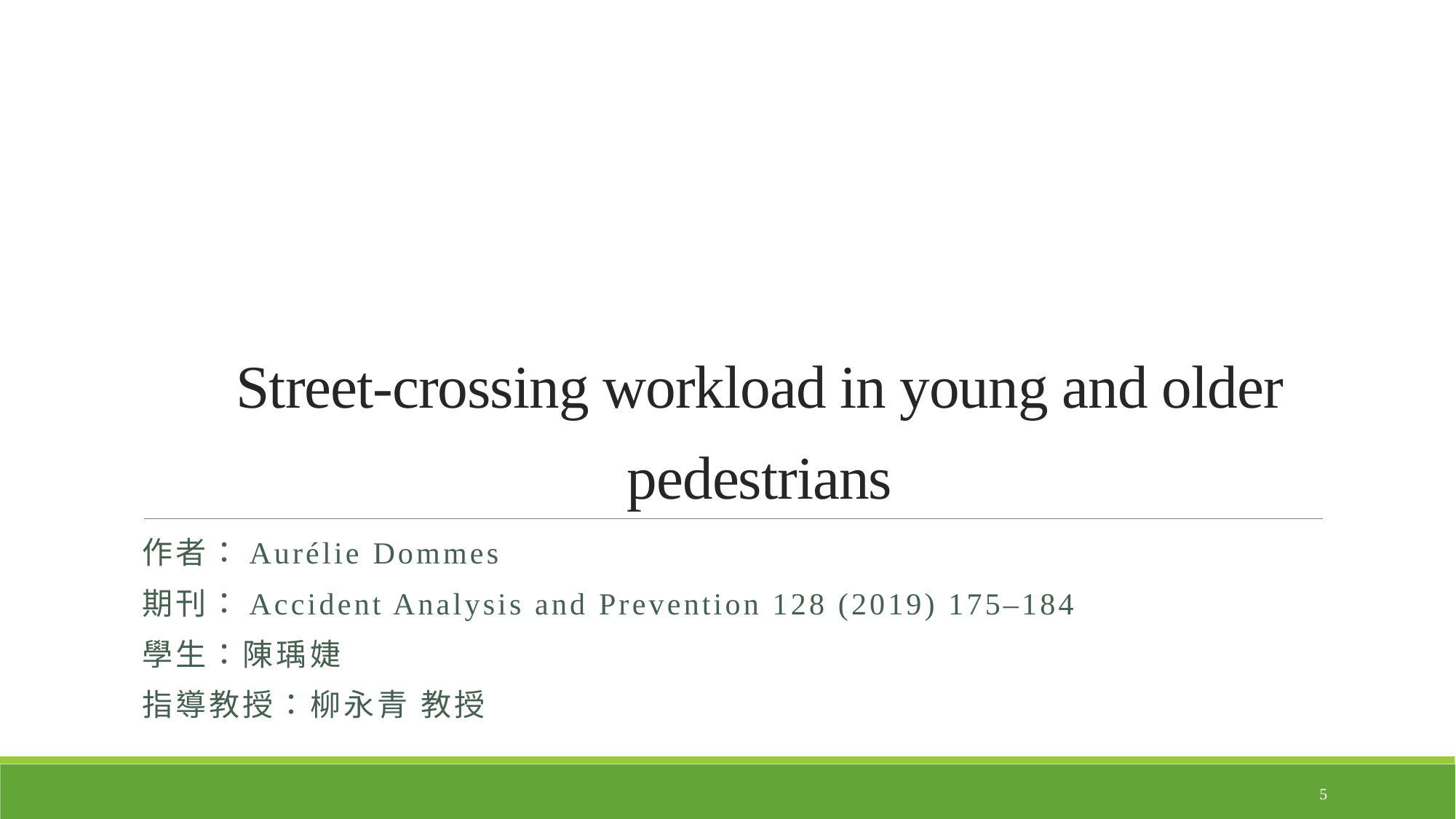

# Street-crossing workload in young and older pedestrians
作者：Aurélie Dommes
期刊：Accident Analysis and Prevention 128 (2019) 175–184
學生：陳瑀婕
指導教授：柳永青 教授

5